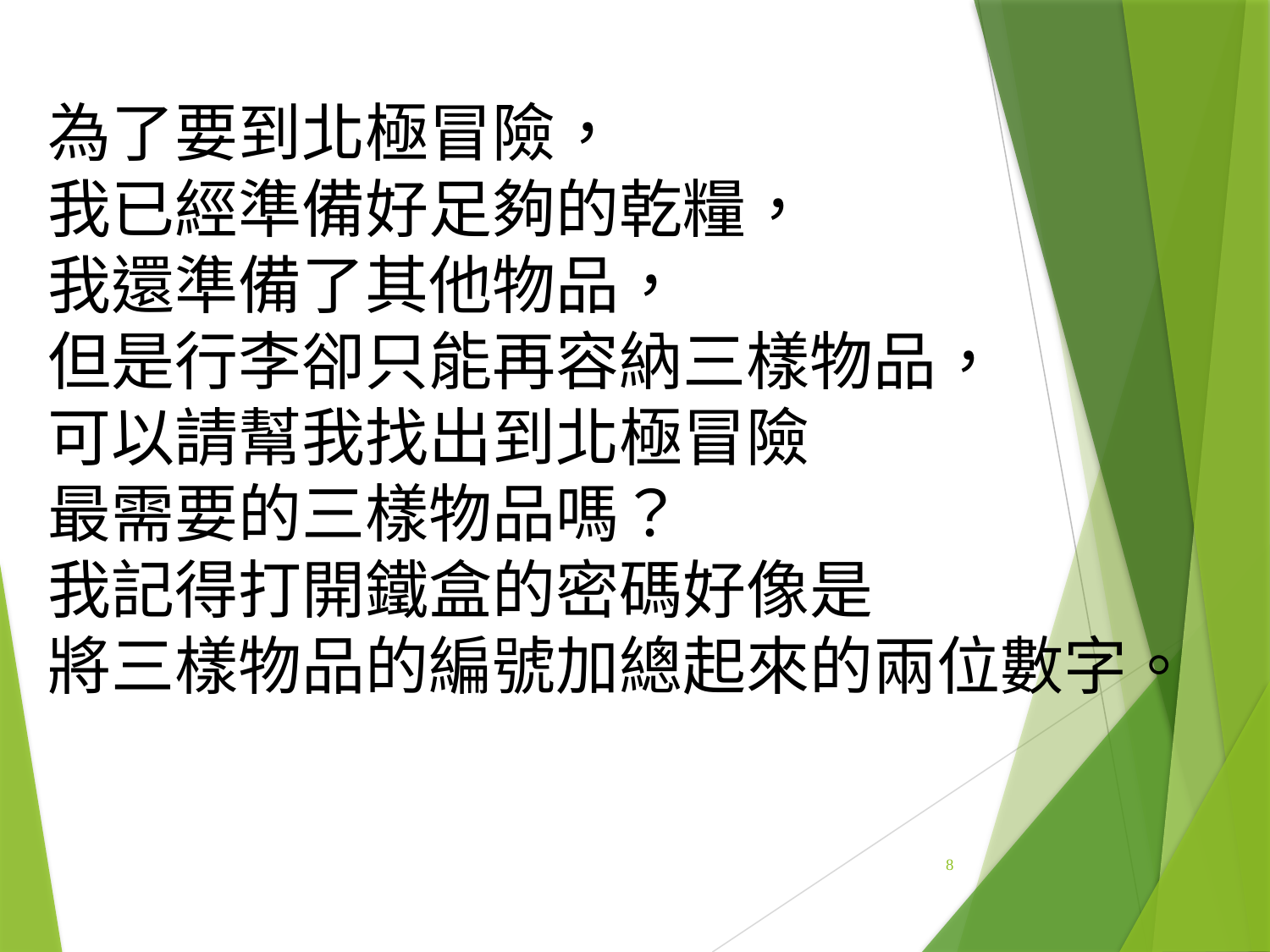

為了要到北極冒險，
我已經準備好足夠的乾糧，
我還準備了其他物品，
但是行李卻只能再容納三樣物品，
可以請幫我找出到北極冒險
最需要的三樣物品嗎？
我記得打開鐵盒的密碼好像是
將三樣物品的編號加總起來的兩位數字。
8